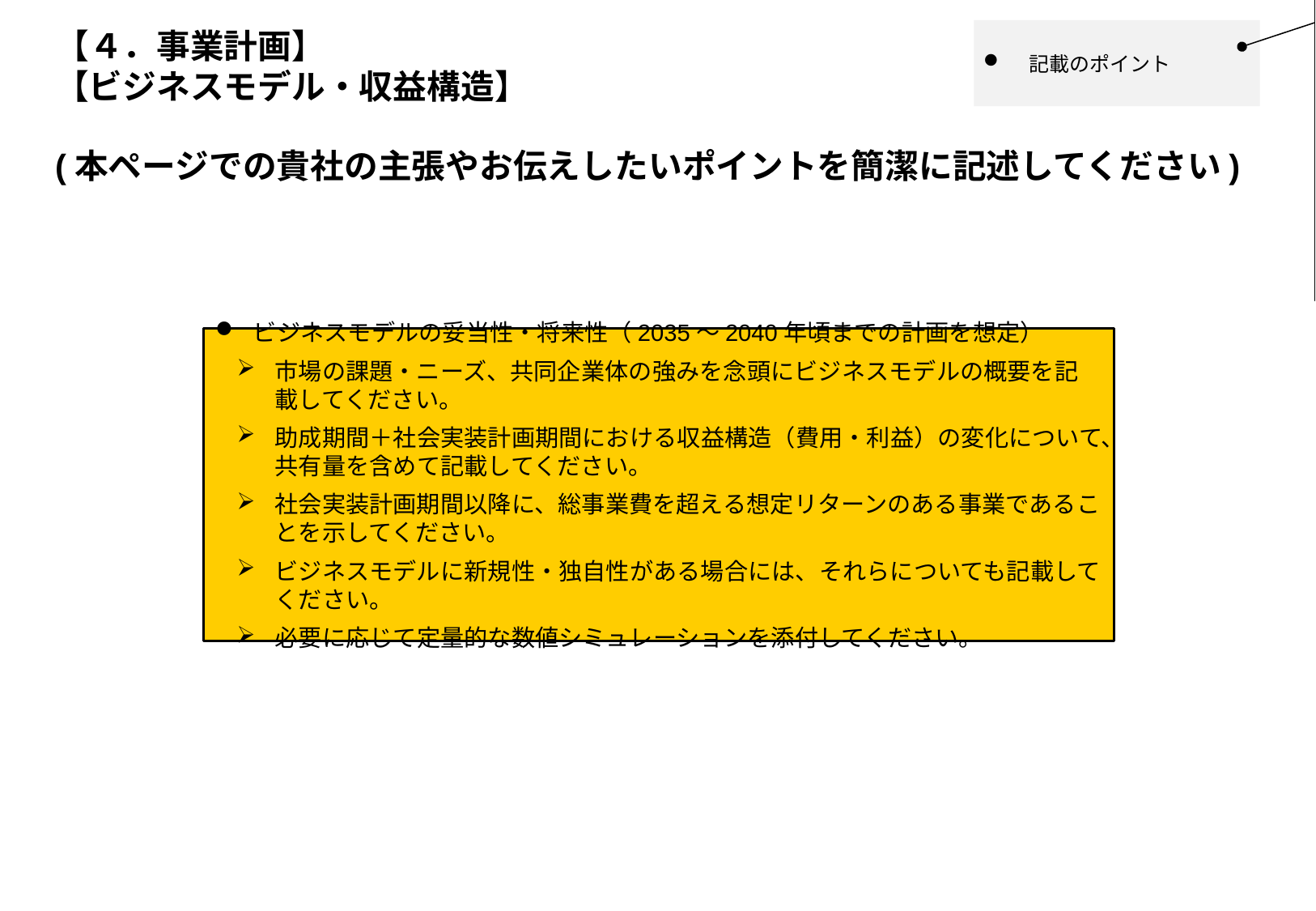

ボディに記載の内容うち、どの項目に該当し得るかを各資料右肩にできる限りお示しください。
（1ページ1項目ずつ作成でも、1ページで複数項目を含めて表現される場合で問題ありません）
※以後のページにかけても同様
# 【４．事業計画】 【ビジネスモデル・収益構造】
記載のポイント
(本ページでの貴社の主張やお伝えしたいポイントを簡潔に記述してください)
ビジネスモデルの妥当性・将来性（2035～2040年頃までの計画を想定）
市場の課題・ニーズ、共同企業体の強みを念頭にビジネスモデルの概要を記載してください。
助成期間＋社会実装計画期間における収益構造（費用・利益）の変化について、共有量を含めて記載してください。
社会実装計画期間以降に、総事業費を超える想定リターンのある事業であることを示してください。
ビジネスモデルに新規性・独自性がある場合には、それらについても記載してください。
必要に応じて定量的な数値シミュレーションを添付してください。